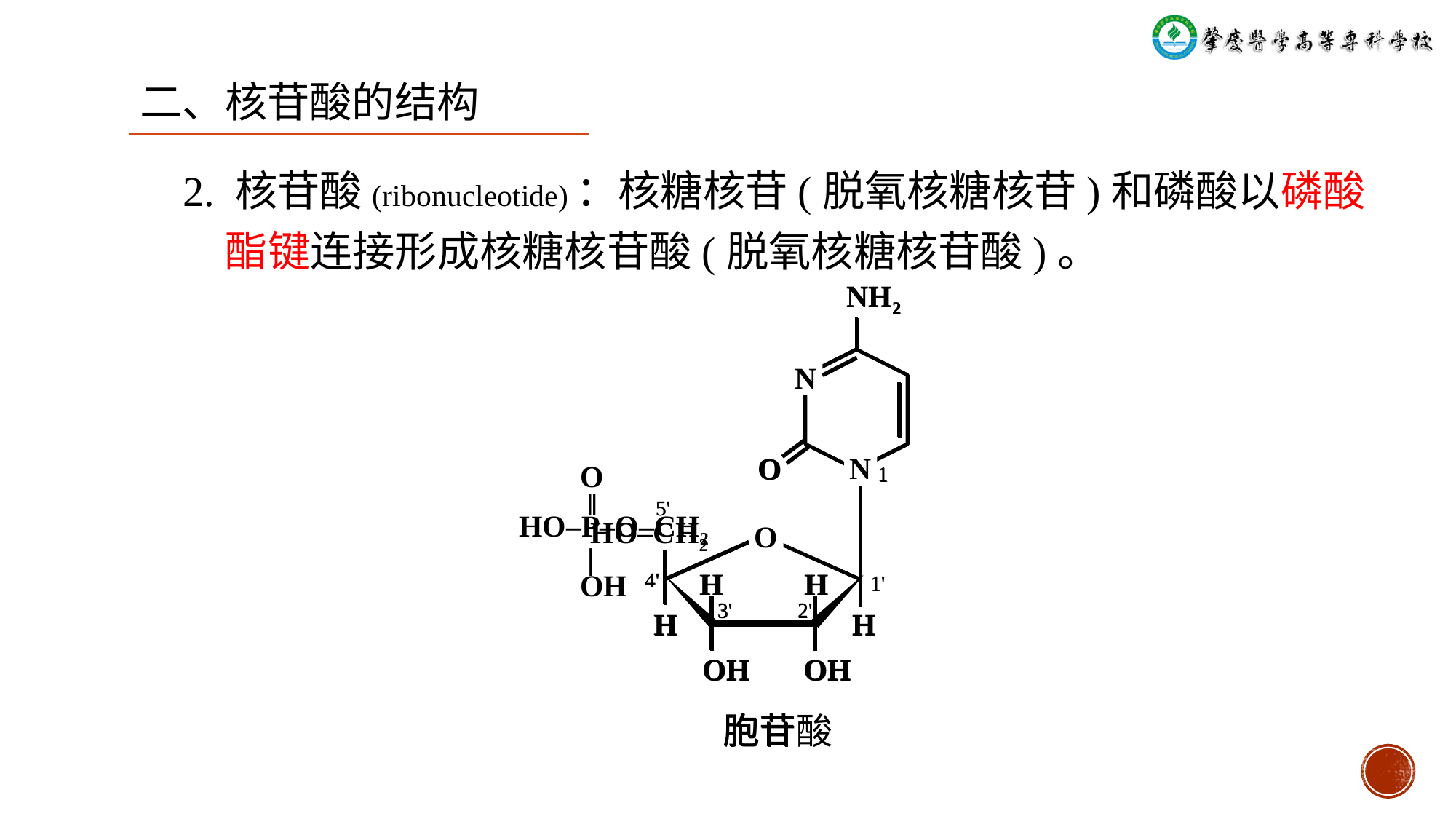

二、核苷酸的结构
2. 核苷酸(ribonucleotide)：核糖核苷(脱氧核糖核苷)和磷酸以磷酸酯键连接形成核糖核苷酸(脱氧核糖核苷酸)。
NH2

N
N
O
1
5'
HO‒CH2
O
H
H

4'
1'
3'
2'
H
H
OH
OH
胞苷
NH2

N
N
O
1
        O
         ‖
HO‒P‒O‒CH2
         |
        OH
5'
O
H
H

4'
1'
3'
2'
H
H
OH
OH
胞苷酸